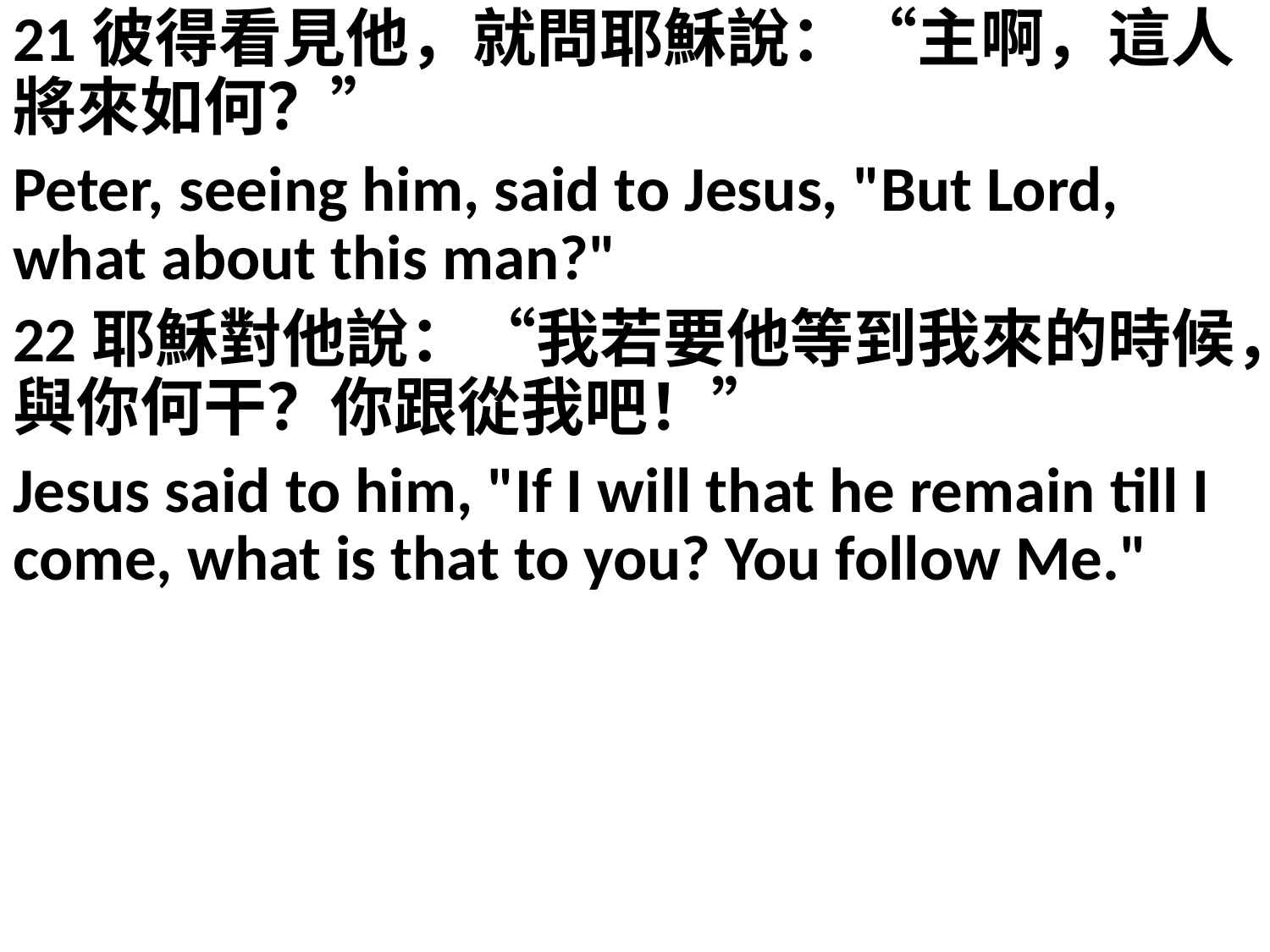

21彼得看見他，就問耶穌說：“主啊，這人將來如何？”
Peter, seeing him, said to Jesus, "But Lord, what about this man?"
22耶穌對他說：“我若要他等到我來的時候，與你何干？你跟從我吧！”
Jesus said to him, "If I will that he remain till I come, what is that to you? You follow Me."